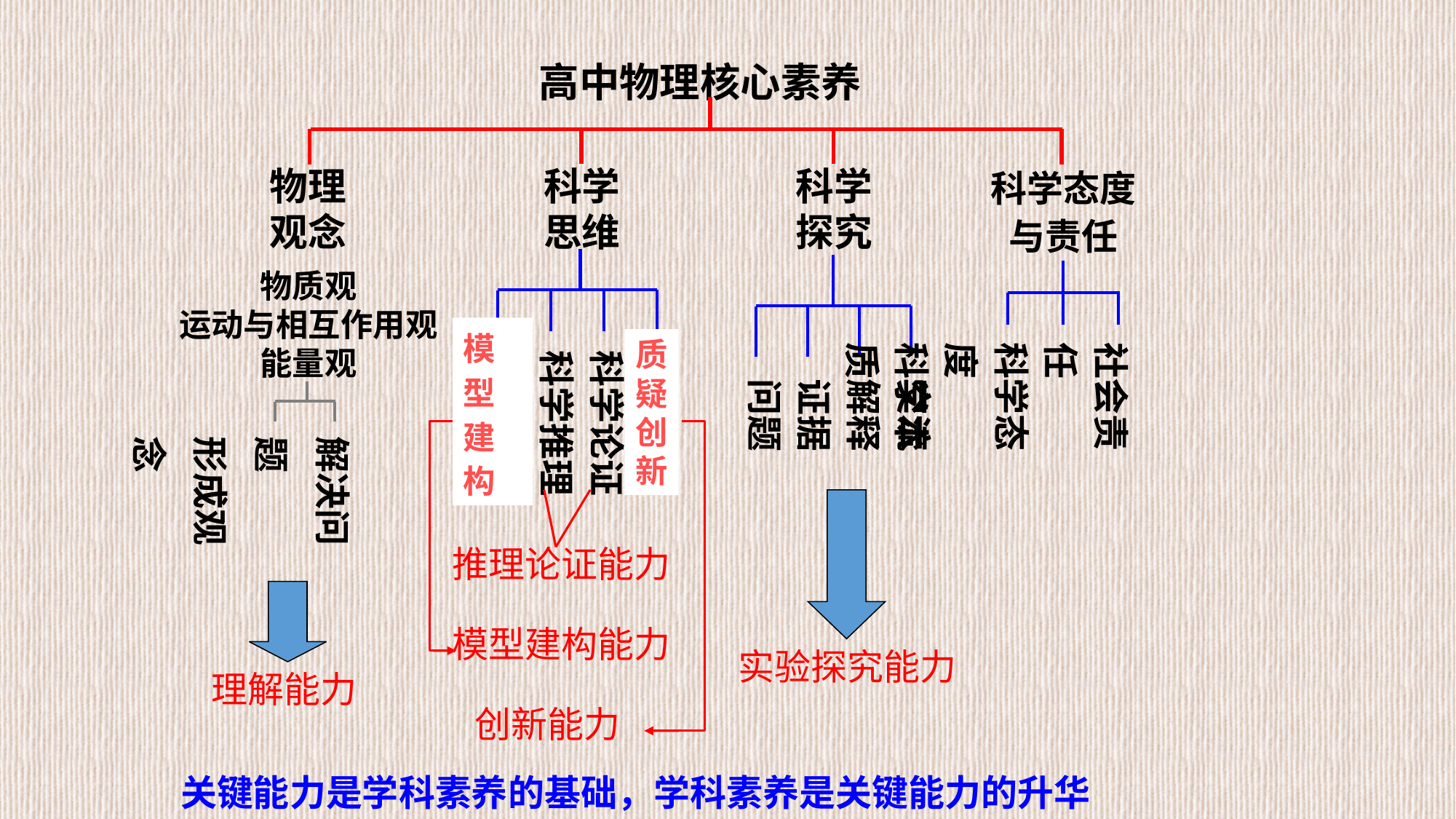

高中物理核心素养
科学态度
与责任
物理
观念
科学
思维
科学
探究
质疑创新
科学论证
科学推理
模型建构
交流
解释
证据
问题
社会责任
科学态度
科学本质
物质观
运动与相互作用观
能量观
解决问题
形成观念
模
型
建
构

质
疑
创
新

推理论证能力

模型建构能力
实验探究能力
理解能力
创新能力
关键能力是学科素养的基础，学科素养是关键能力的升华